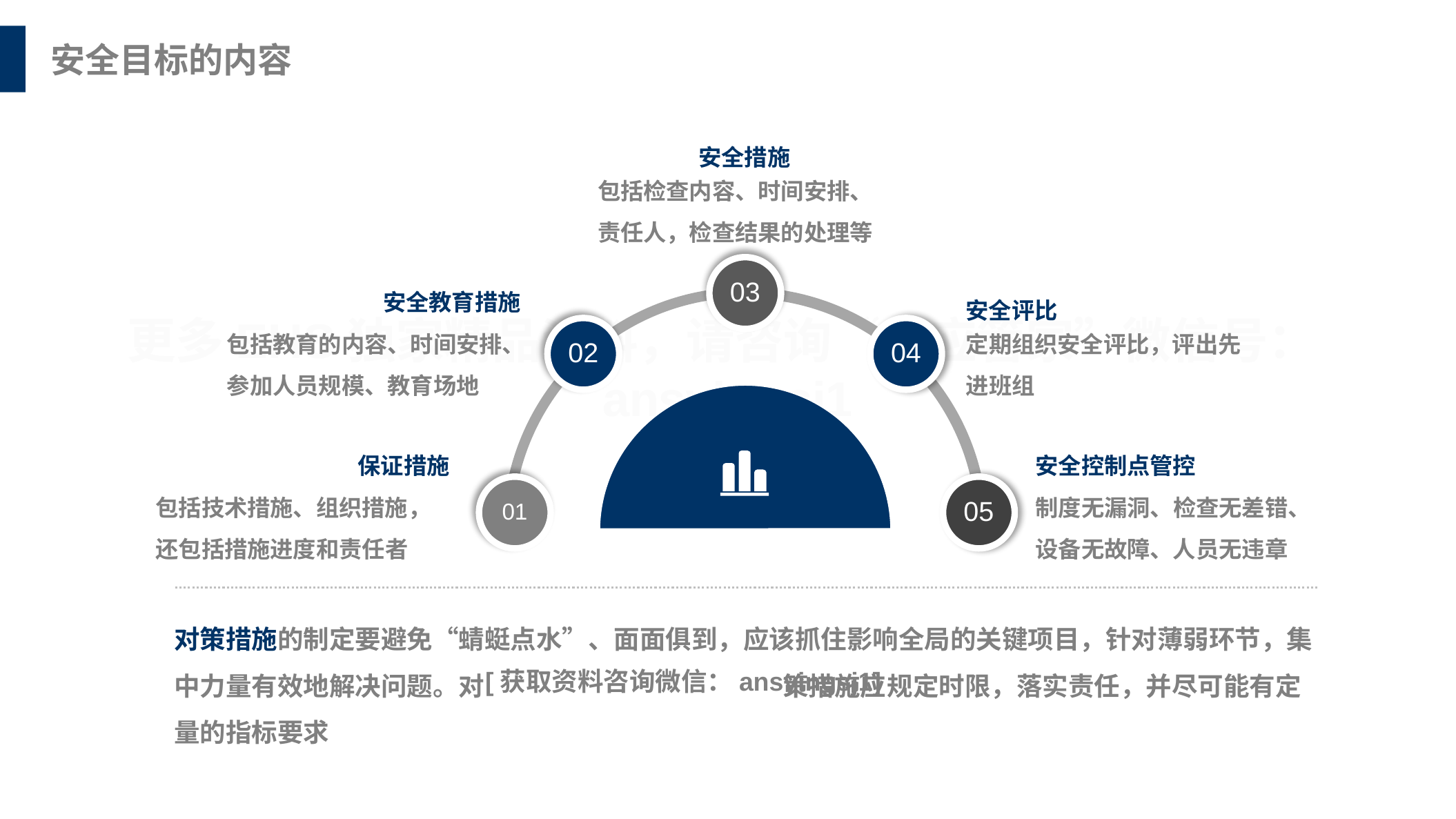

安全目标的内容
安全措施
包括检查内容、时间安排、责任人，检查结果的处理等
03

安全教育措施
包括教育的内容、时间安排、参加人员规模、教育场地
安全评比
定期组织安全评比，评出先进班组
02
04

保证措施
包括技术措施、组织措施，还包括措施进度和责任者
安全控制点管控
制度无漏洞、检查无差错、设备无故障、人员无违章
01
05
对策措施的制定要避免“蜻蜓点水”、面面俱到，应该抓住影响全局的关键项目，针对薄弱环节，集中力量有效地解决问题。对                                                   策措施应规定时限，落实责任，并尽可能有定量的指标要求
[获取资料咨询微信：ansyingsj1]